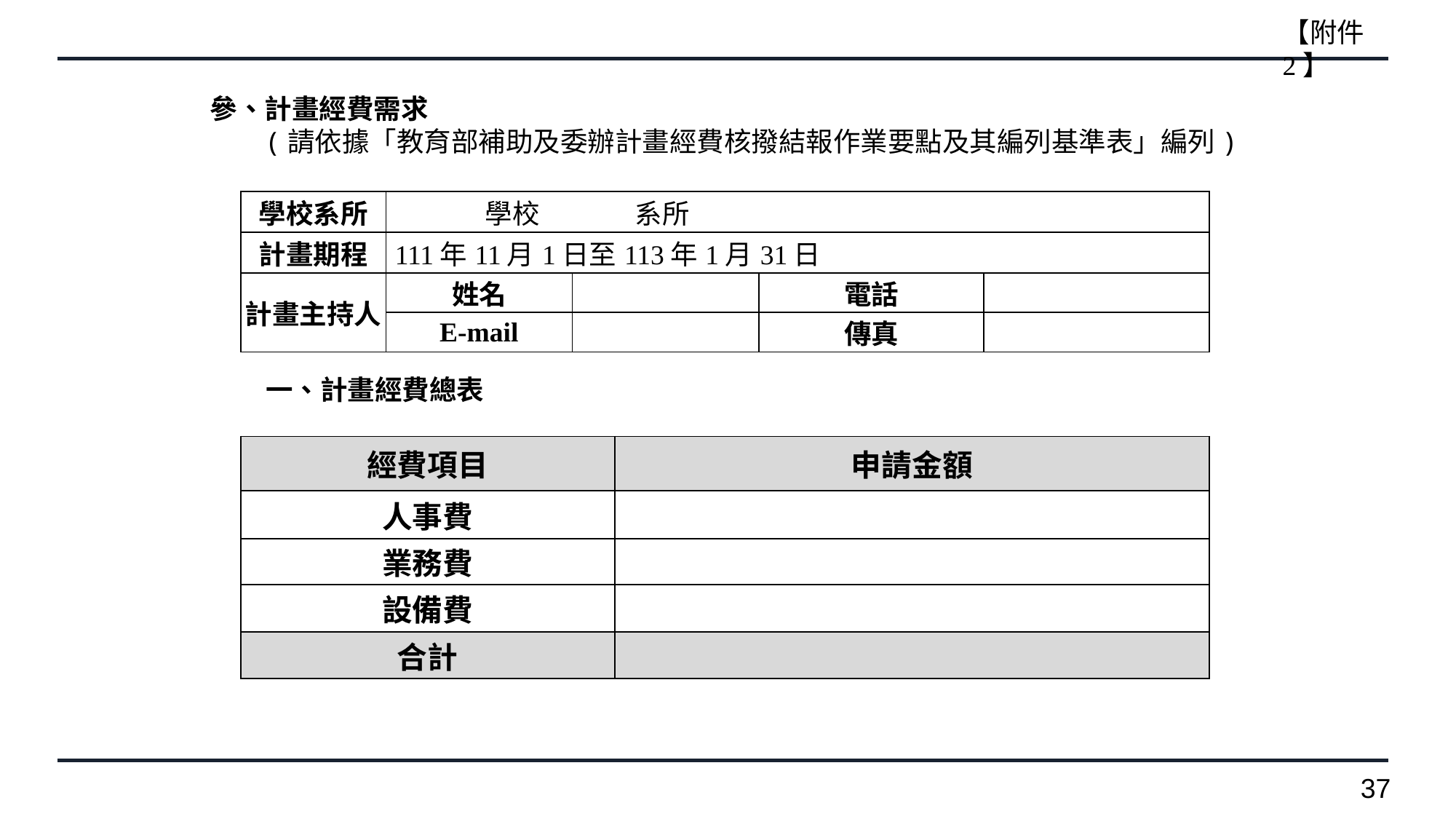

【附件2】
參、計畫經費需求
(請依據「教育部補助及委辦計畫經費核撥結報作業要點及其編列基準表」編列)
| 學校系所 | 學校 　 系所 |  |  |  |
| --- | --- | --- | --- | --- |
| 計畫期程 | 111年11月1日至113年1月31日 |  |  |  |
| 計畫主持人 | 姓名 |  | 電話 |  |
|  | E-mail |  | 傳真 |  |
一、計畫經費總表
| 經費項目 | 申請金額 |
| --- | --- |
| 人事費 |  |
| 業務費 |  |
| 設備費 |  |
| 合計 |  |
37